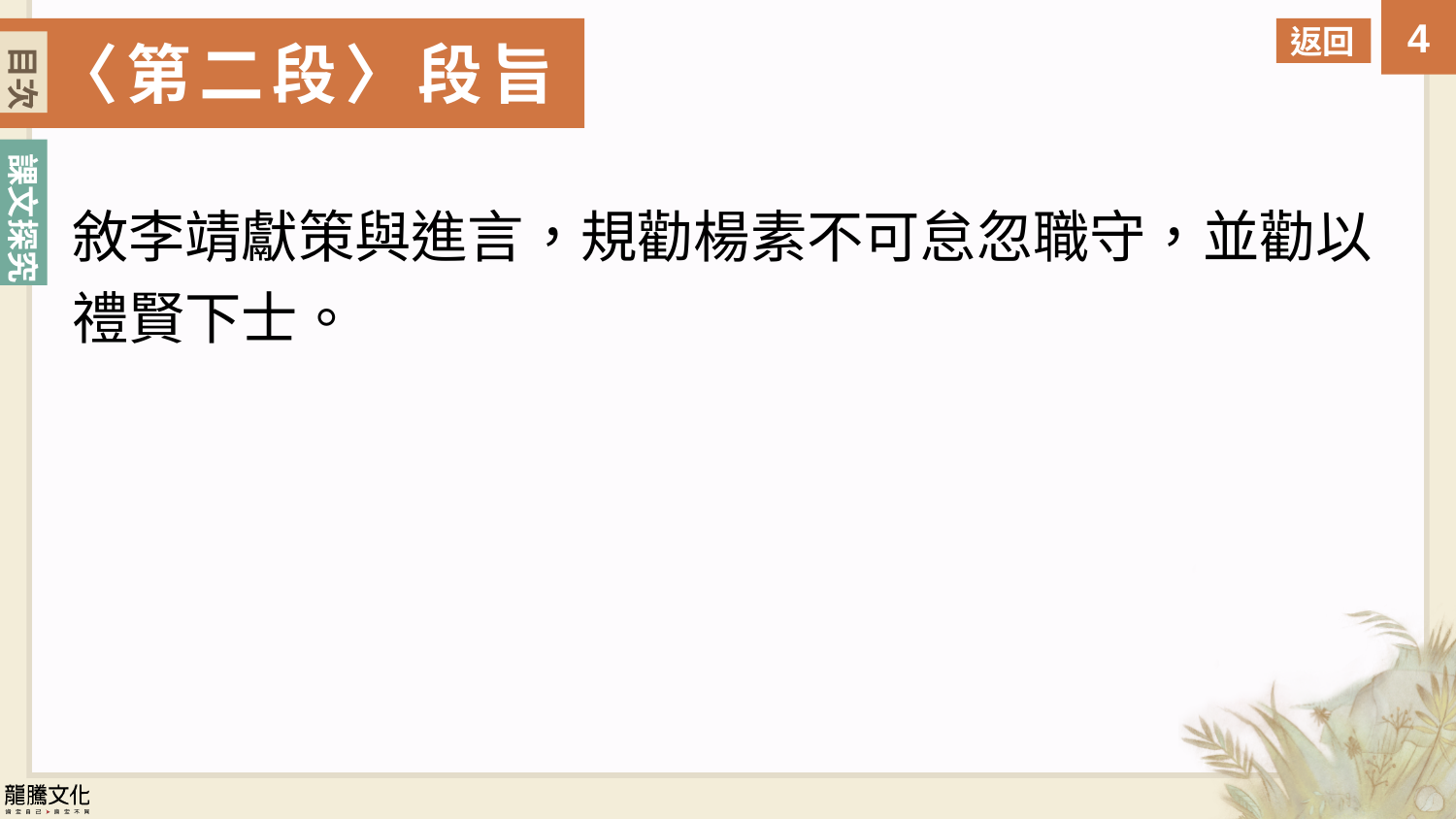

返回
〈第二段〉段旨
目次
敘李靖獻策與進言，規勸楊素不可怠忽職守，並勸以禮賢下士。